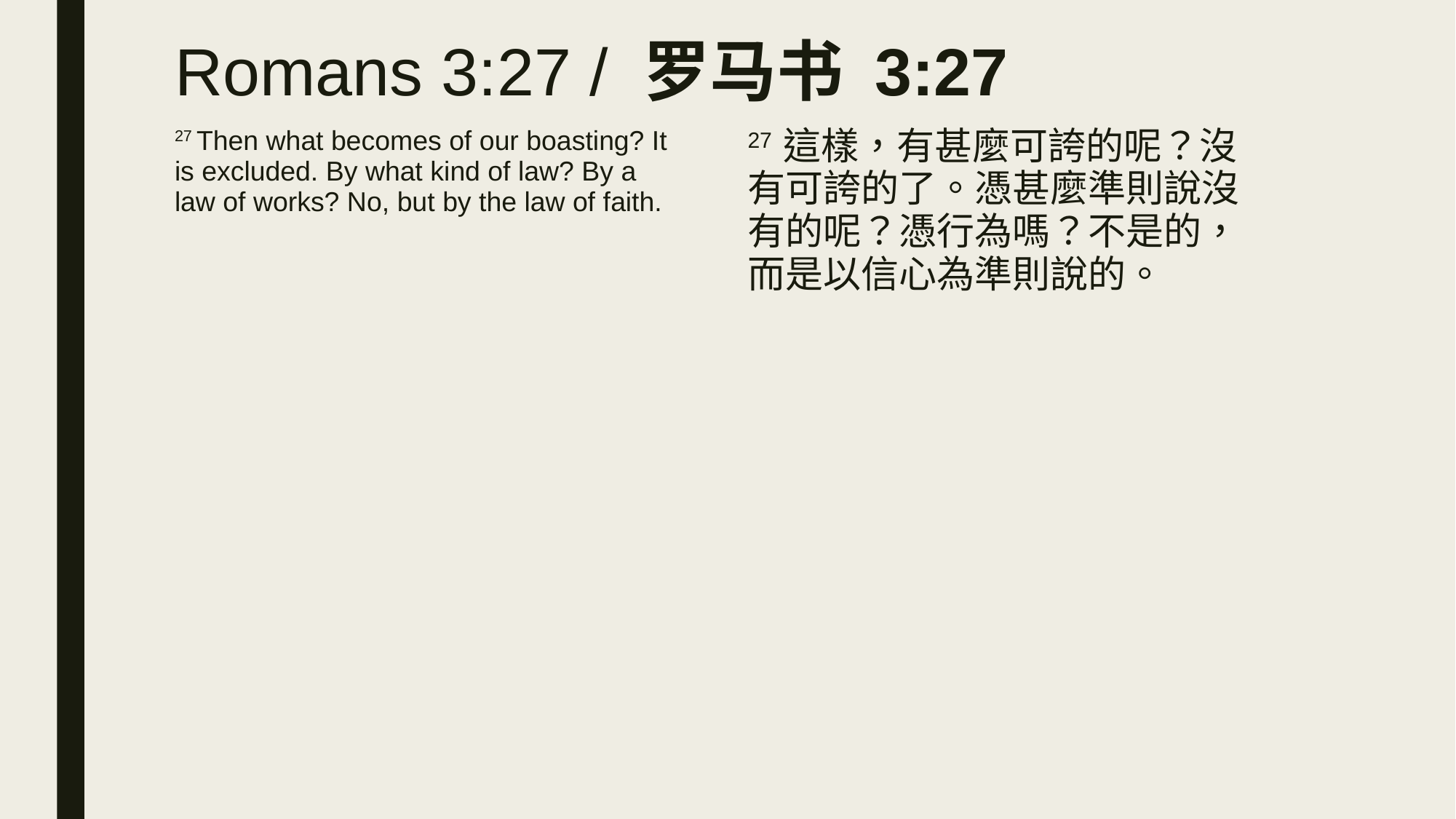

# Romans 3:27 / 罗马书 3:27
27 Then what becomes of our boasting? It is excluded. By what kind of law? By a law of works? No, but by the law of faith.
27 這樣，有甚麼可誇的呢？沒有可誇的了。憑甚麼準則說沒有的呢？憑行為嗎？不是的，而是以信心為準則說的。